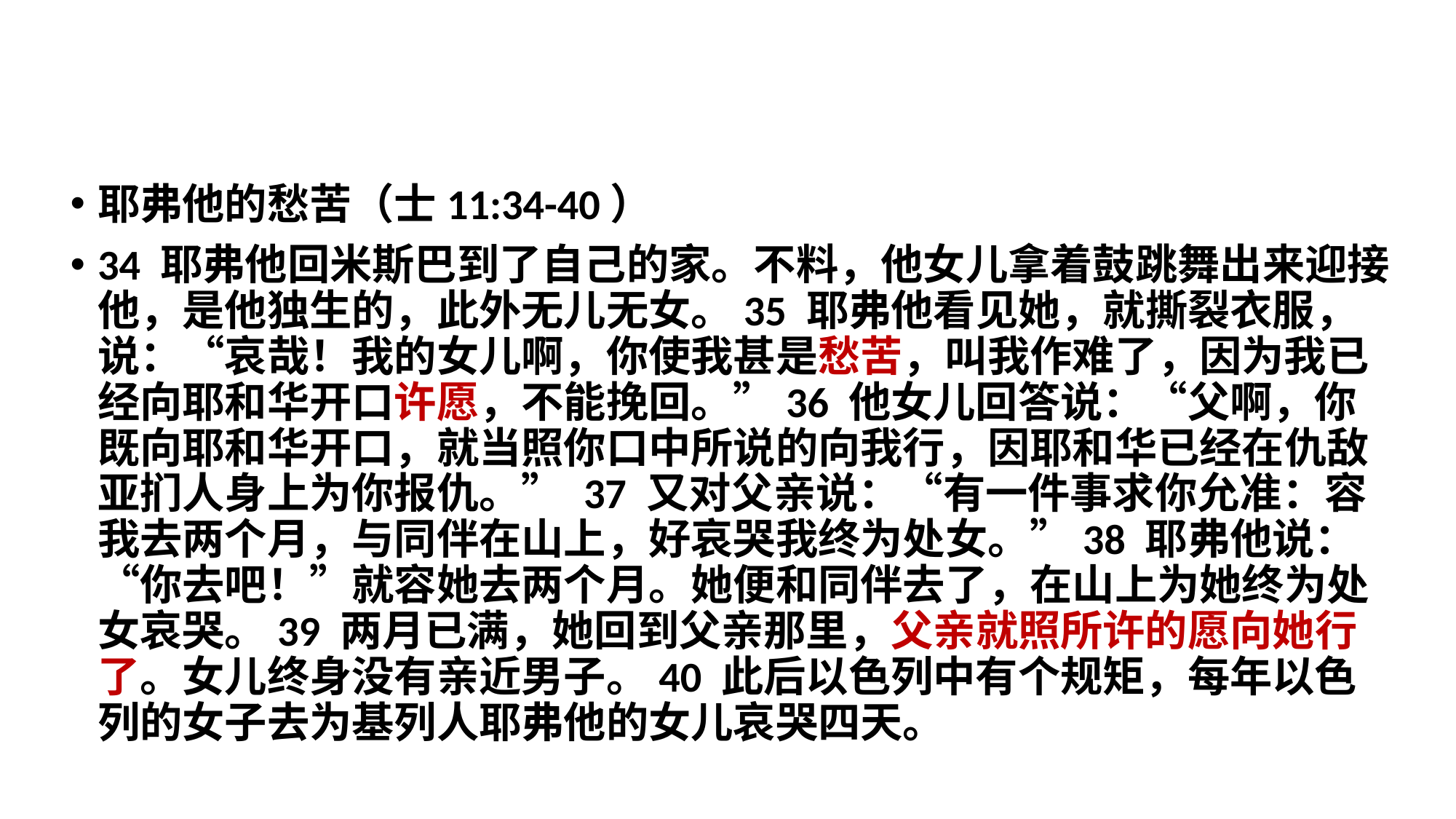

耶弗他的愁苦（士11:34-40）
34 耶弗他回米斯巴到了自己的家。不料，他女儿拿着鼓跳舞出来迎接他，是他独生的，此外无儿无女。35 耶弗他看见她，就撕裂衣服，说：“哀哉！我的女儿啊，你使我甚是愁苦，叫我作难了，因为我已经向耶和华开口许愿，不能挽回。”36 他女儿回答说：“父啊，你既向耶和华开口，就当照你口中所说的向我行，因耶和华已经在仇敌亚扪人身上为你报仇。” 37 又对父亲说：“有一件事求你允准：容我去两个月，与同伴在山上，好哀哭我终为处女。”38 耶弗他说：“你去吧！”就容她去两个月。她便和同伴去了，在山上为她终为处女哀哭。39 两月已满，她回到父亲那里，父亲就照所许的愿向她行了。女儿终身没有亲近男子。40 此后以色列中有个规矩，每年以色列的女子去为基列人耶弗他的女儿哀哭四天。